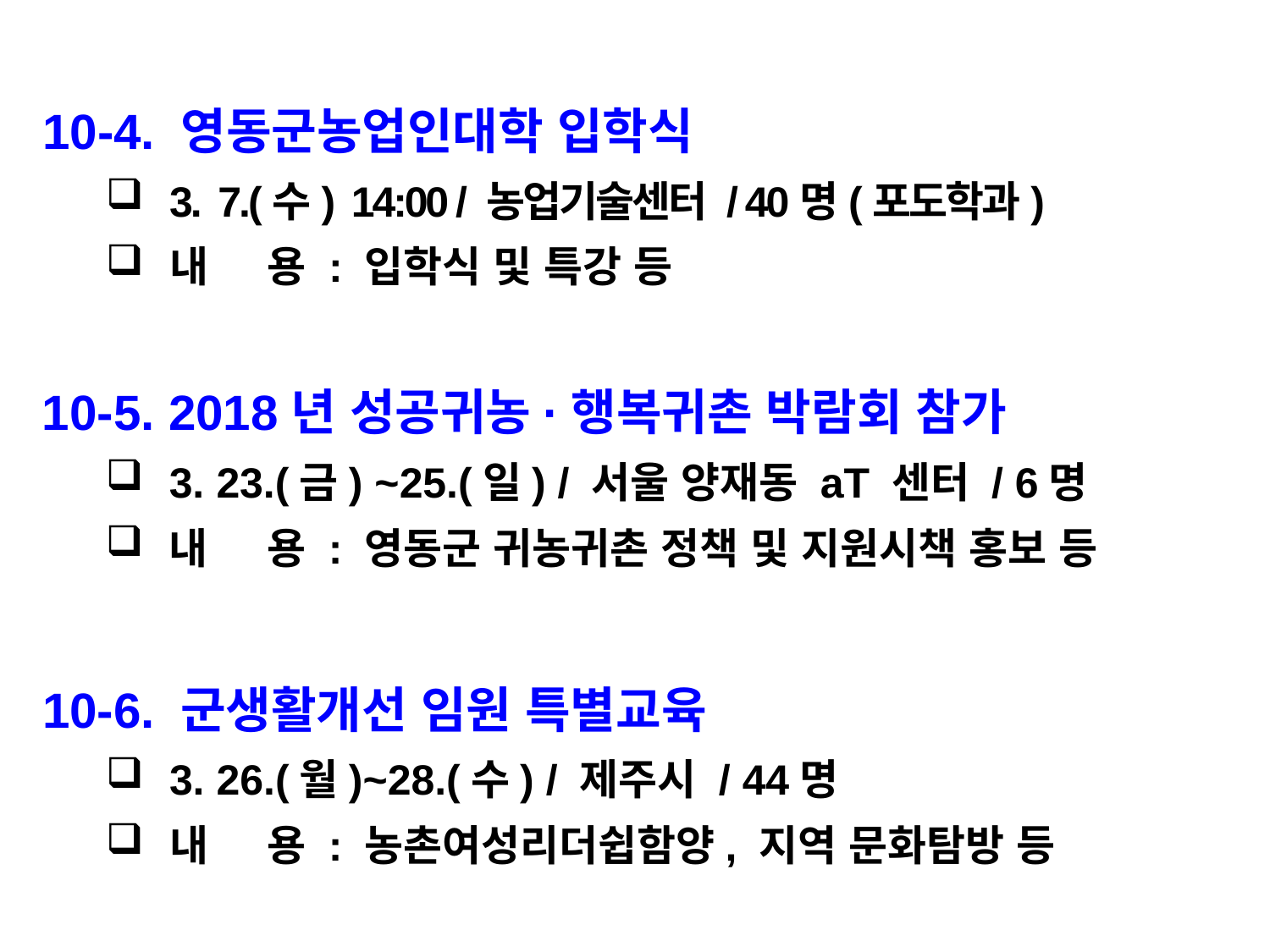

10-4. 영동군농업인대학 입학식
3.  7.(수)  14:00 / 농업기술센터 / 40명(포도학과)
내     용 : 입학식 및 특강 등
10-5. 2018년 성공귀농·행복귀촌 박람회 참가
3. 23.(금) ~25.(일) / 서울 양재동 aT 센터 / 6명
내     용 : 영동군 귀농귀촌 정책 및 지원시책 홍보 등
10-6. 군생활개선 임원 특별교육
3. 26.(월)~28.(수) / 제주시 / 44명
내     용 : 농촌여성리더쉽함양, 지역 문화탐방 등